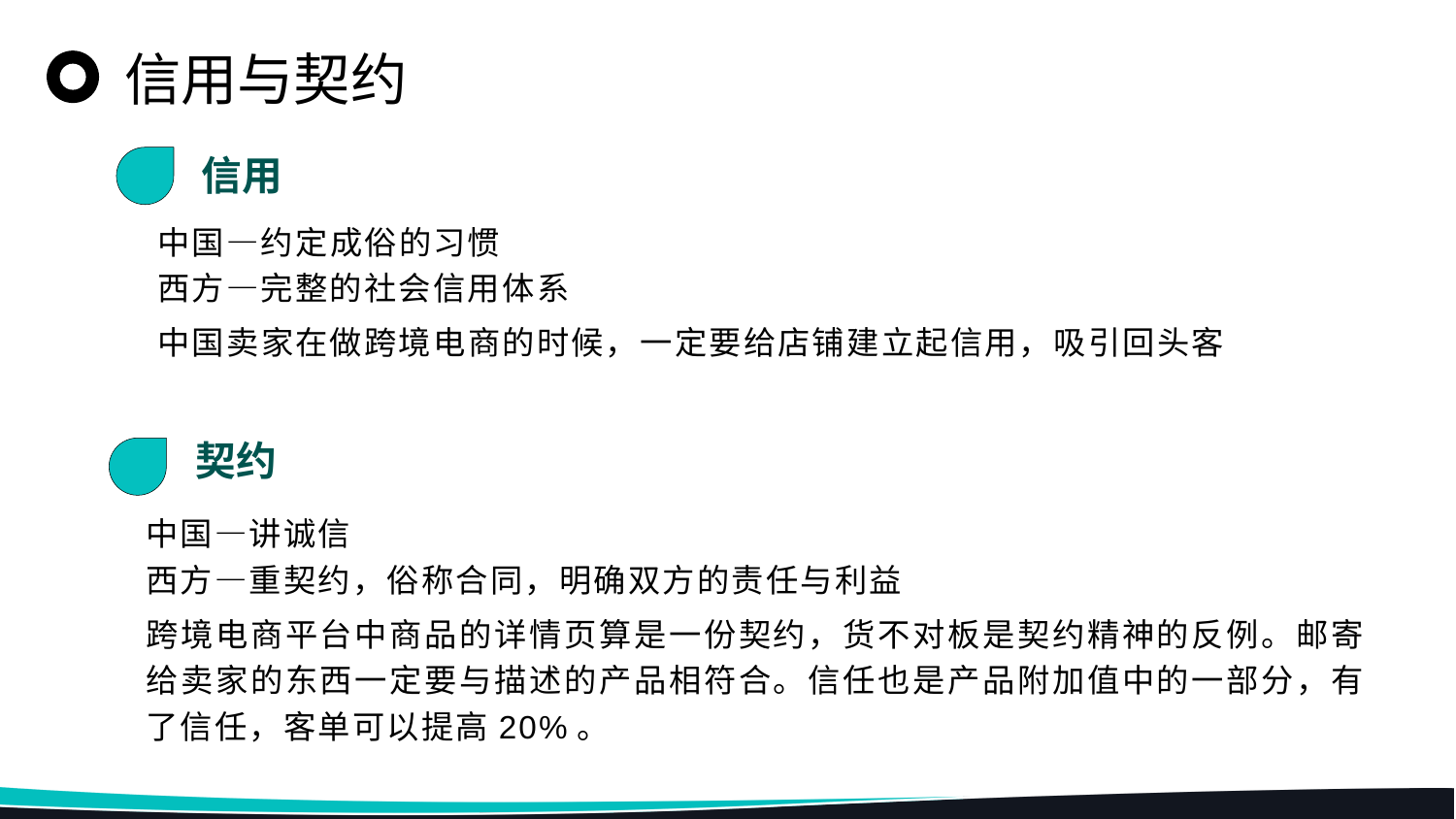

信用与契约
信用

中国—约定成俗的习惯
西方—完整的社会信用体系
中国卖家在做跨境电商的时候，一定要给店铺建立起信用，吸引回头客
契约

中国—讲诚信
西方—重契约，俗称合同，明确双方的责任与利益
跨境电商平台中商品的详情页算是一份契约，货不对板是契约精神的反例。邮寄给卖家的东西一定要与描述的产品相符合。信任也是产品附加值中的一部分，有了信任，客单可以提高20%。